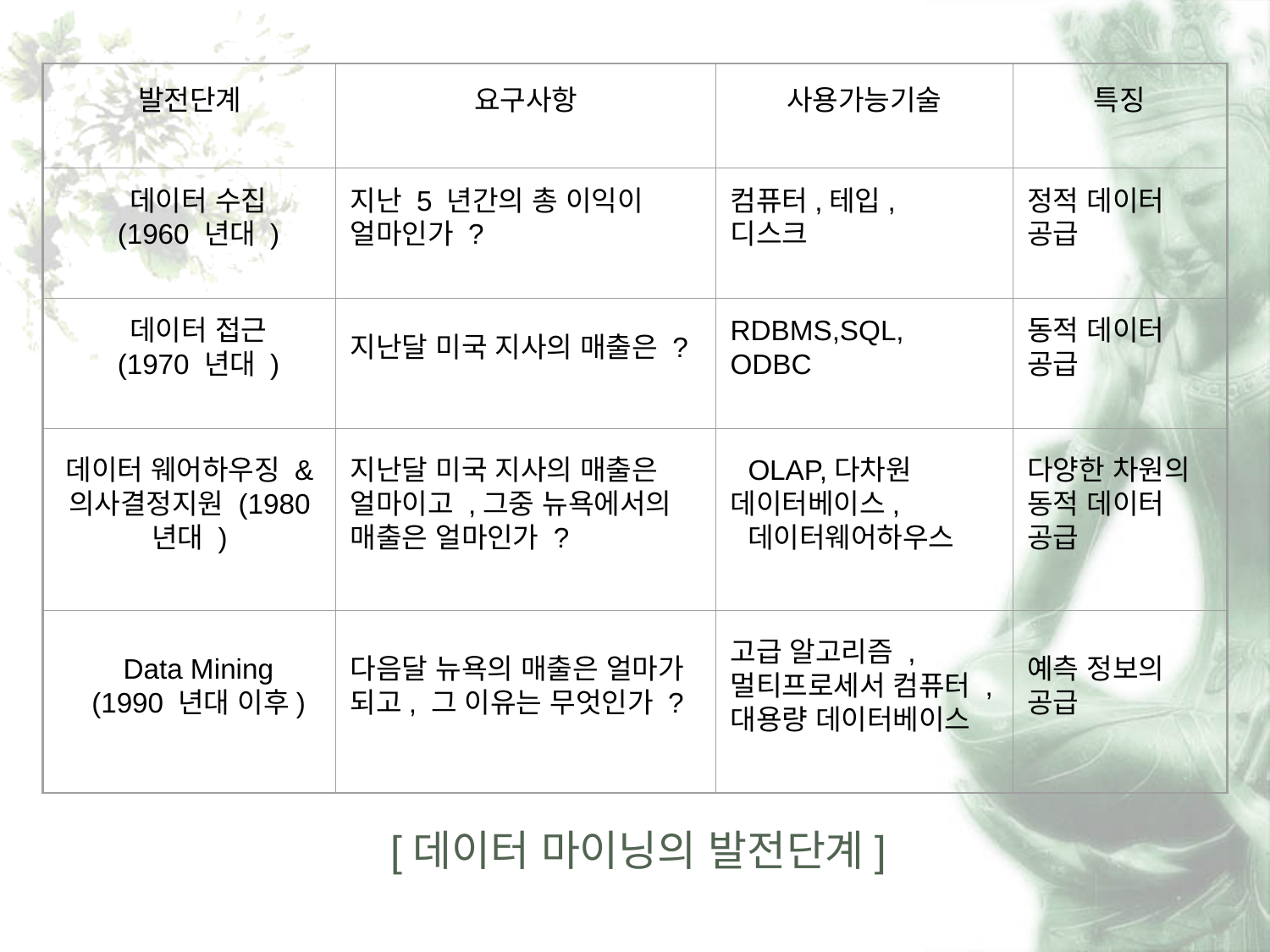

발전단계

요구사항

사용가능기술

특징

데이터 수집
(1960 년대 )

지난 5 년간의 총 이익이 얼마인가 ?

컴퓨터,테입,
디스크

정적 데이터 공급

데이터 접근
(1970 년대 )

지난달 미국 지사의 매출은 ?

RDBMS,SQL,
ODBC

동적 데이터 공급

데이터 웨어하우징 & 의사결정지원 (1980 년대 )

지난달 미국 지사의 매출은 얼마이고 ,그중 뉴욕에서의 매출은 얼마인가 ?

OLAP,다차원 데이터베이스,
데이터웨어하우스

다양한 차원의 동적 데이터 공급

Data Mining
(1990 년대 이후)

다음달 뉴욕의 매출은 얼마가 되고, 그 이유는 무엇인가 ?

고급 알고리즘 ,멀티프로세서 컴퓨터 ,대용량 데이터베이스

예측 정보의 공급

[데이터 마이닝의 발전단계]